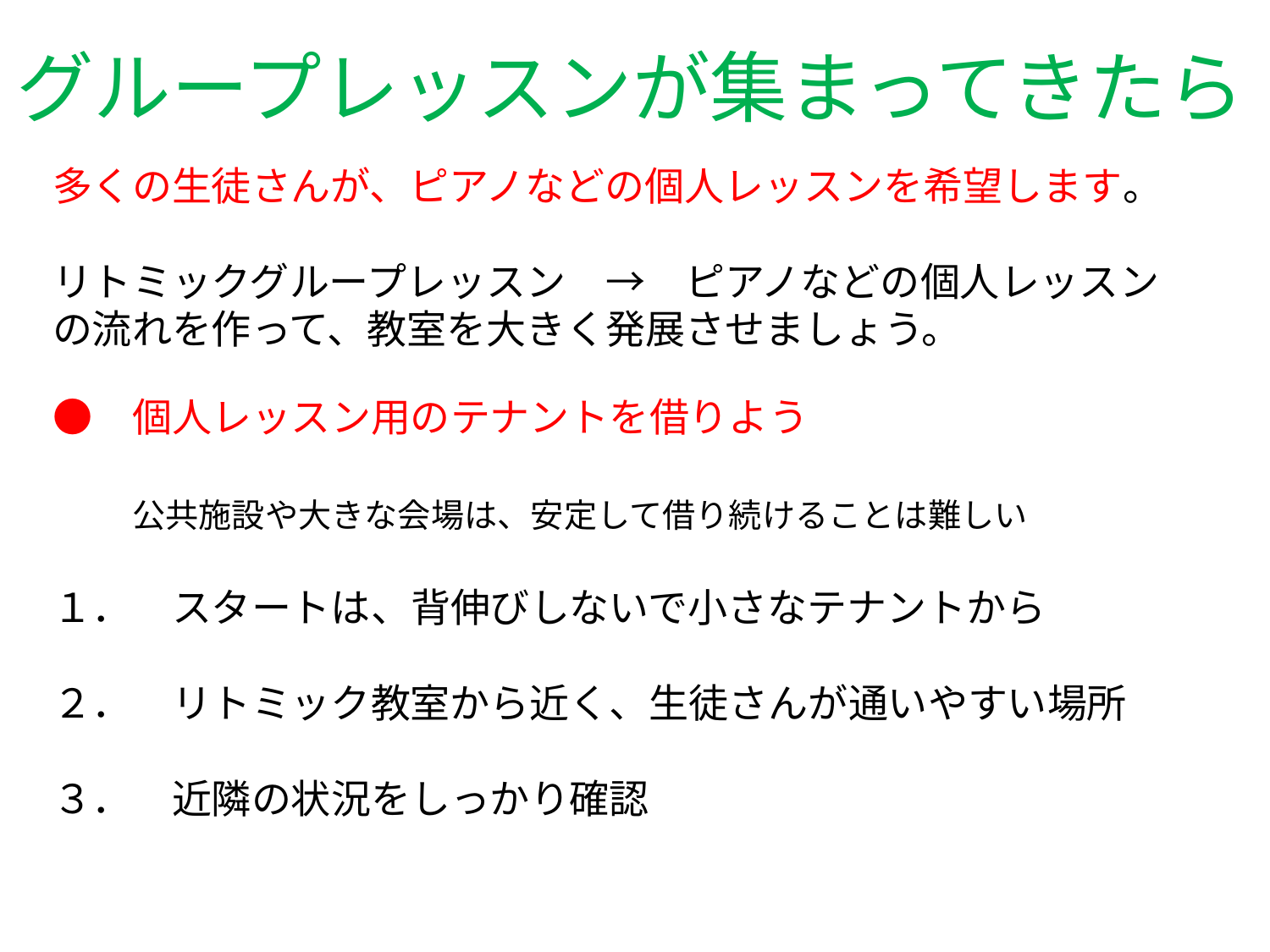

グループレッスンが集まってきたら
# 多くの生徒さんが、ピアノなどの個人レッスンを希望します。 リトミックグループレッスン　→　ピアノなどの個人レッスン の流れを作って、教室を大きく発展させましょう。 　 ●　個人レッスン用のテナントを借りよう 　　公共施設や大きな会場は、安定して借り続けることは難しい １．　スタートは、背伸びしないで小さなテナントから ２．　リトミック教室から近く、生徒さんが通いやすい場所 ３．　近隣の状況をしっかり確認